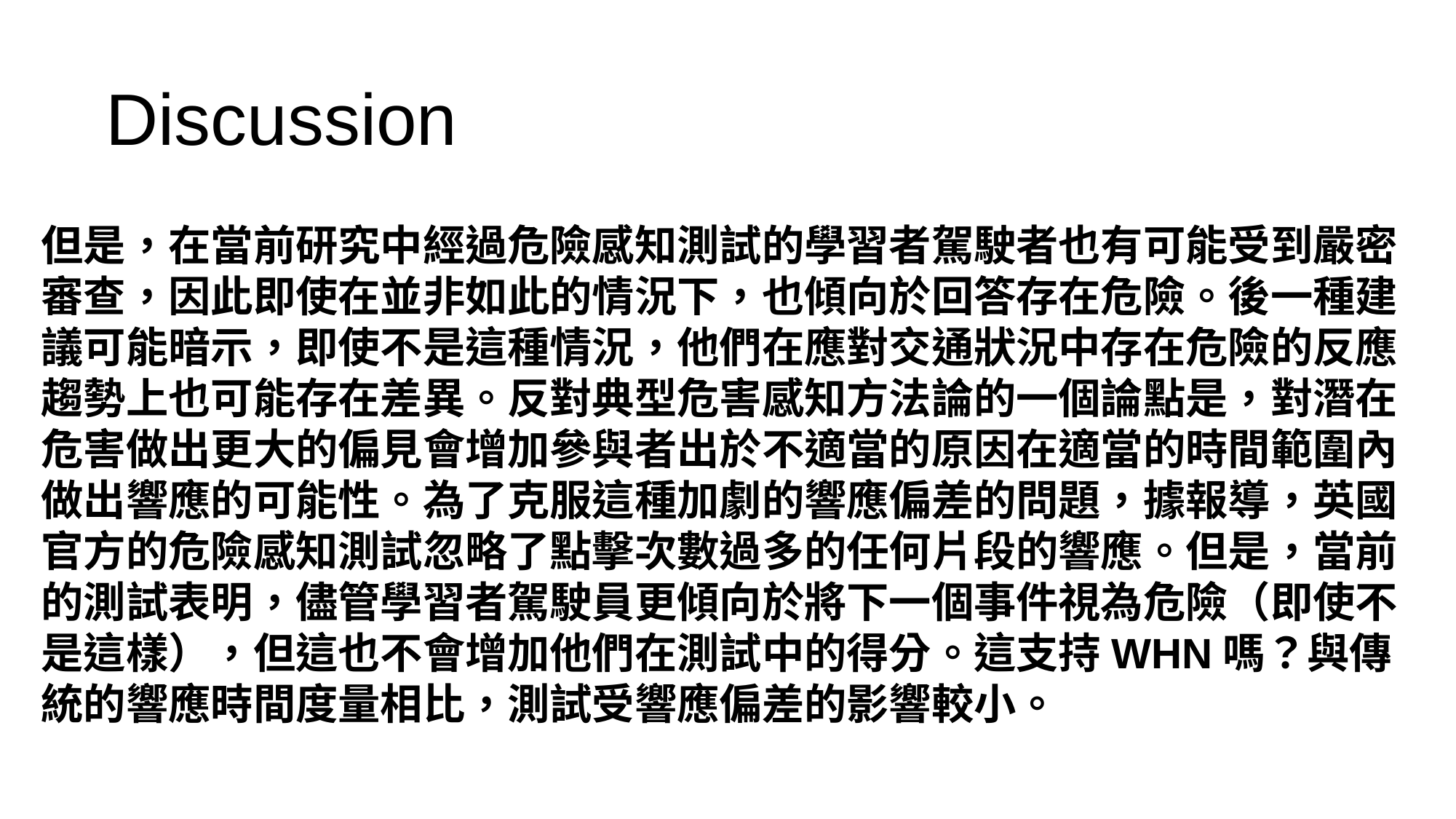

Discussion
但是，在當前研究中經過危險感知測試的學習者駕駛者也有可能受到嚴密審查，因此即使在並非如此的情況下，也傾向於回答存在危險。後一種建議可能暗示，即使不是這種情況，他們在應對交通狀況中存在危險的反應趨勢上也可能存在差異。反對典型危害感知方法論的一個論點是，對潛在危害做出更大的偏見會增加參與者出於不適當的原因在適當的時間範圍內做出響應的可能性。為了克服這種加劇的響應偏差的問題，據報導，英國官方的危險感知測試忽略了點擊次數過多的任何片段的響應。但是，當前的測試表明，儘管學習者駕駛員更傾向於將下一個事件視為危險（即使不是這樣），但這也不會增加他們在測試中的得分。這支持WHN嗎？與傳統的響應時間度量相比，測試受響應偏差的影響較小。